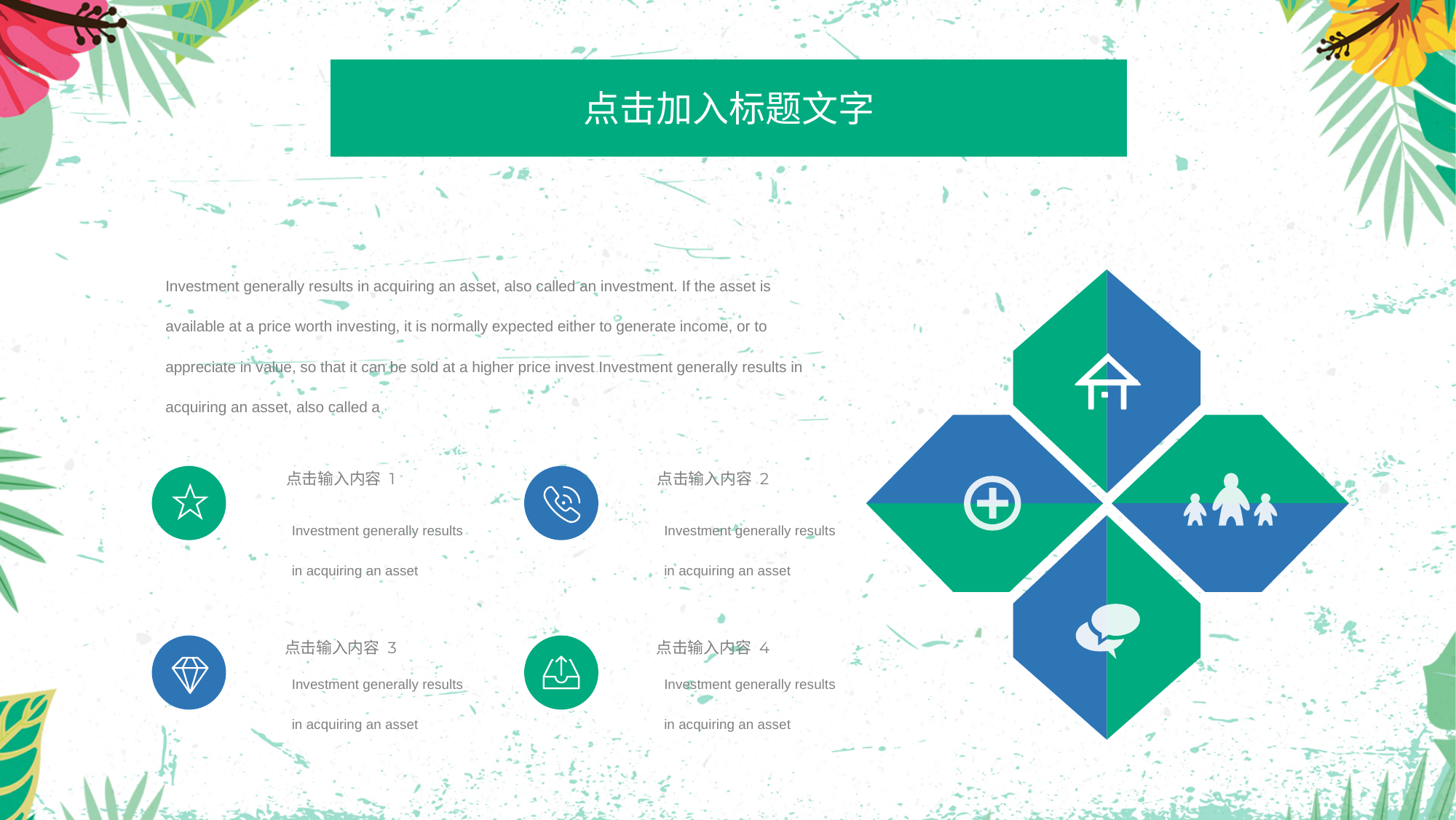

点击加入标题文字
Investment generally results in acquiring an asset, also called an investment. If the asset is available at a price worth investing, it is normally expected either to generate income, or to appreciate in value, so that it can be sold at a higher price invest Investment generally results in acquiring an asset, also called a

点击输入内容 1
点击输入内容 2

Investment generally results in acquiring an asset
Investment generally results in acquiring an asset

点击输入内容 3
点击输入内容 4

Investment generally results in acquiring an asset
Investment generally results in acquiring an asset